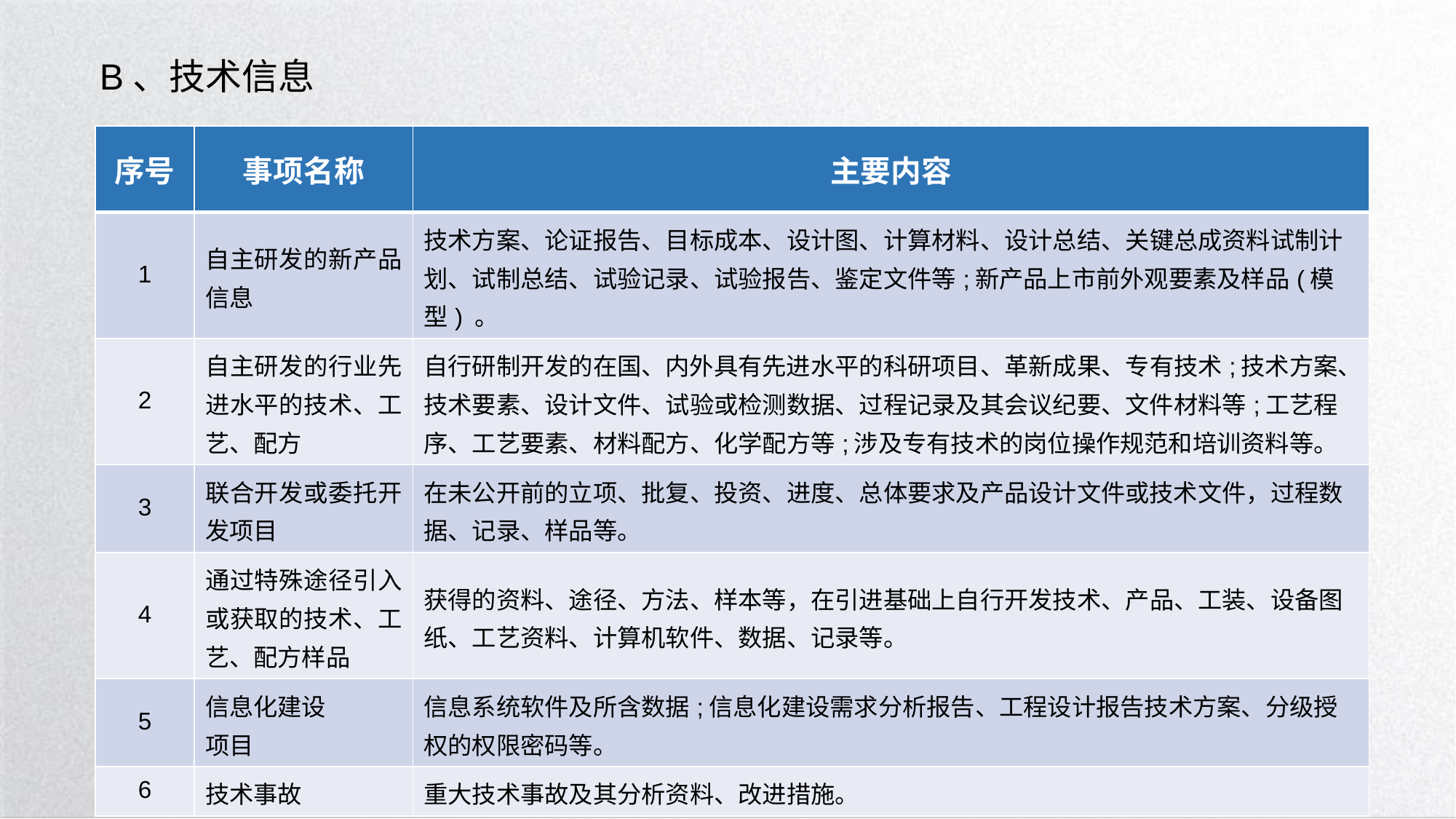

B、技术信息
| 序号 | 事项名称 | 主要内容 |
| --- | --- | --- |
| 1 | 自主研发的新产品信息 | 技术方案、论证报告、目标成本、设计图、计算材料、设计总结、关键总成资料试制计划、试制总结、试验记录、试验报告、鉴定文件等;新产品上市前外观要素及样品(模型) 。 |
| 2 | 自主研发的行业先进水平的技术、工艺、配方 | 自行研制开发的在国、内外具有先进水平的科研项目、革新成果、专有技术;技术方案、技术要素、设计文件、试验或检测数据、过程记录及其会议纪要、文件材料等;工艺程序、工艺要素、材料配方、化学配方等;涉及专有技术的岗位操作规范和培训资料等。 |
| 3 | 联合开发或委托开发项目 | 在未公开前的立项、批复、投资、进度、总体要求及产品设计文件或技术文件，过程数据、记录、样品等。 |
| 4 | 通过特殊途径引入或获取的技术、工艺、配方样品 | 获得的资料、途径、方法、样本等，在引进基础上自行开发技术、产品、工装、设备图纸、工艺资料、计算机软件、数据、记录等。 |
| 5 | 信息化建设 项目 | 信息系统软件及所含数据;信息化建设需求分析报告、工程设计报告技术方案、分级授权的权限密码等。 |
| 6 | 技术事故 | 重大技术事故及其分析资料、改进措施。 |